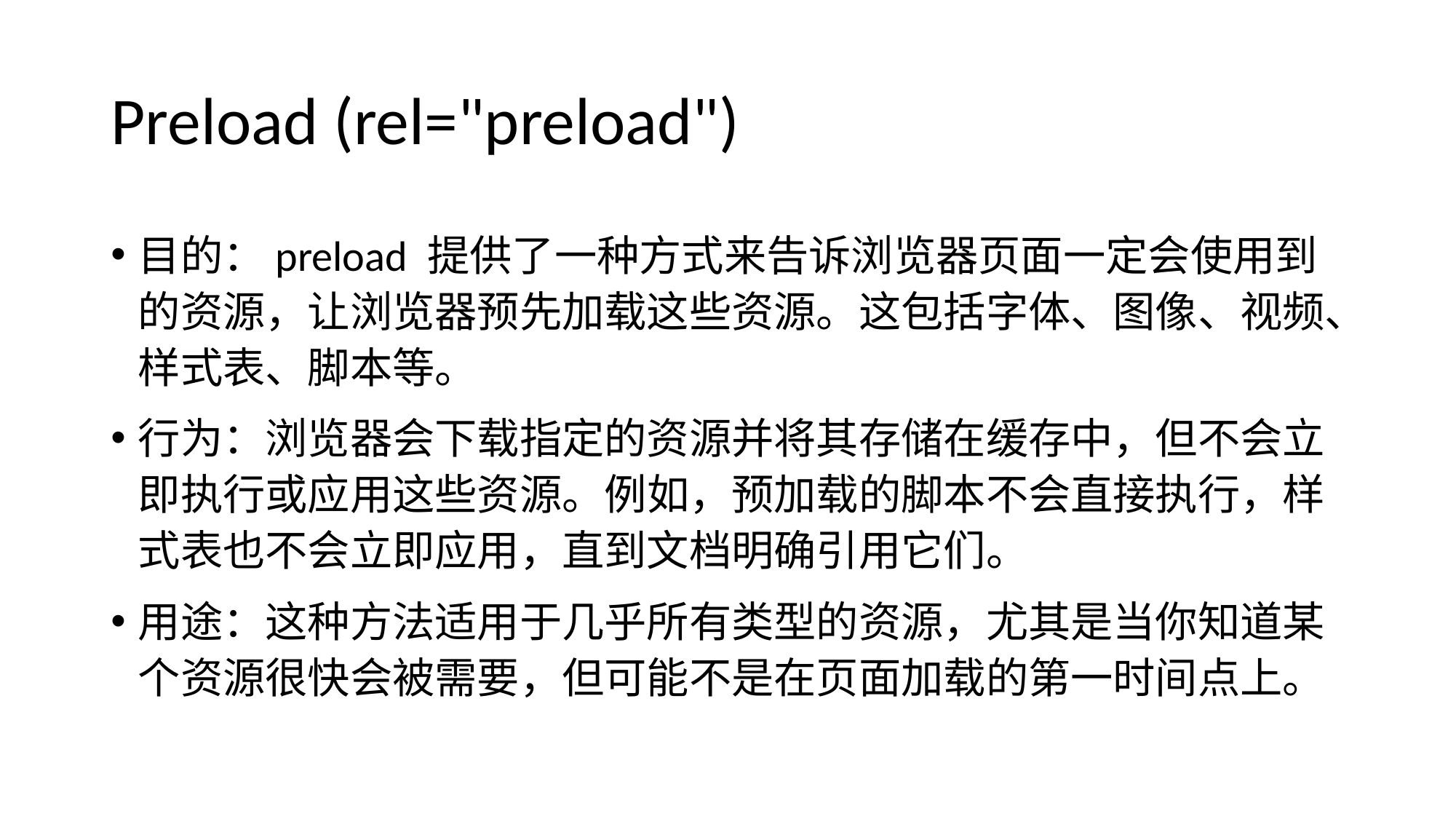

# Preload (rel="preload")
目的：preload 提供了一种方式来告诉浏览器页面一定会使用到的资源，让浏览器预先加载这些资源。这包括字体、图像、视频、样式表、脚本等。
行为：浏览器会下载指定的资源并将其存储在缓存中，但不会立即执行或应用这些资源。例如，预加载的脚本不会直接执行，样式表也不会立即应用，直到文档明确引用它们。
用途：这种方法适用于几乎所有类型的资源，尤其是当你知道某个资源很快会被需要，但可能不是在页面加载的第一时间点上。